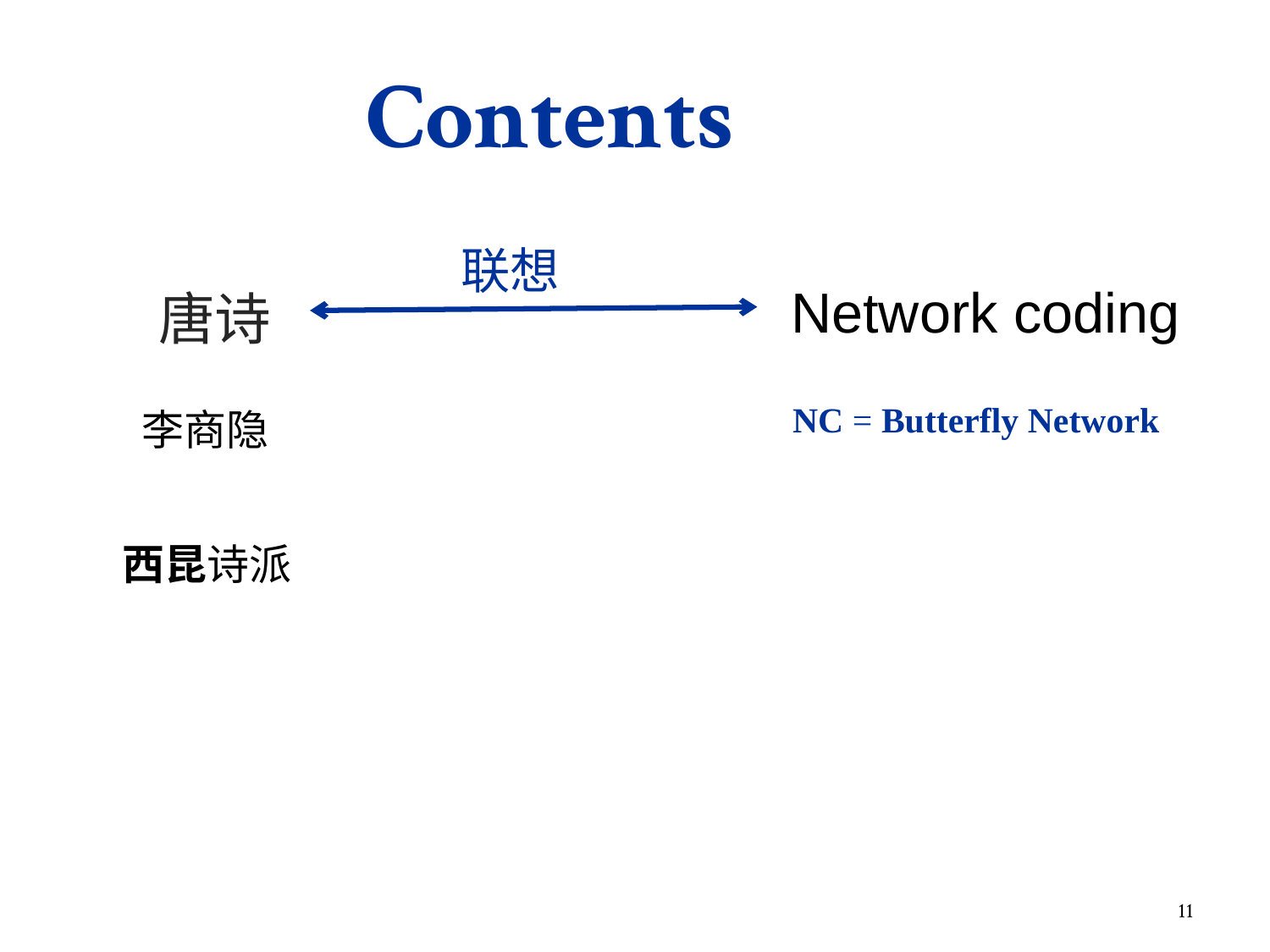

Contents
联想
Network coding
唐诗
NC = Butterfly Network
李商隐
西昆诗派
11